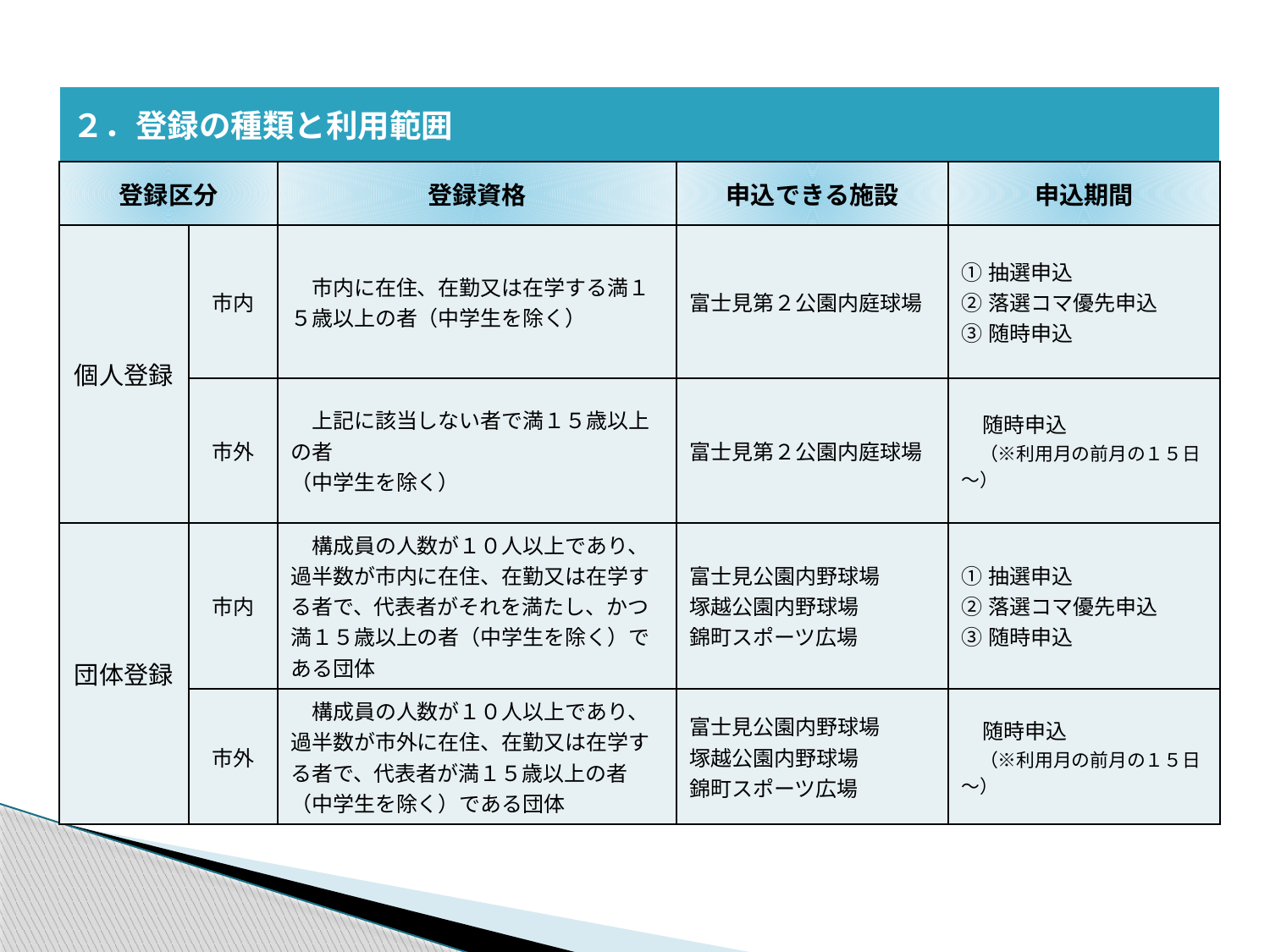

| ２．登録の種類と利用範囲 |  |  |  |  |
| --- | --- | --- | --- | --- |
| 登録区分 |  | 登録資格 | 申込できる施設 | 申込期間 |
| 個人登録 | 市内 | 市内に在住、在勤又は在学する満１５歳以上の者（中学生を除く） | 富士見第２公園内庭球場 | ①抽選申込 ②落選コマ優先申込 ③随時申込 |
|  | 市外 | 上記に該当しない者で満１５歳以上の者 （中学生を除く） | 富士見第２公園内庭球場 | 随時申込 　（※利用月の前月の１５日～） |
| 団体登録 | 市内 | 構成員の人数が１０人以上であり、過半数が市内に在住、在勤又は在学する者で、代表者がそれを満たし、かつ満１５歳以上の者（中学生を除く）である団体 | 富士見公園内野球場 塚越公園内野球場 錦町スポーツ広場 | ①抽選申込 ②落選コマ優先申込 ③随時申込 |
|  | 市外 | 構成員の人数が１０人以上であり、過半数が市外に在住、在勤又は在学する者で、代表者が満１５歳以上の者（中学生を除く）である団体 | 富士見公園内野球場 塚越公園内野球場 錦町スポーツ広場 | 随時申込 　（※利用月の前月の１５日～） |